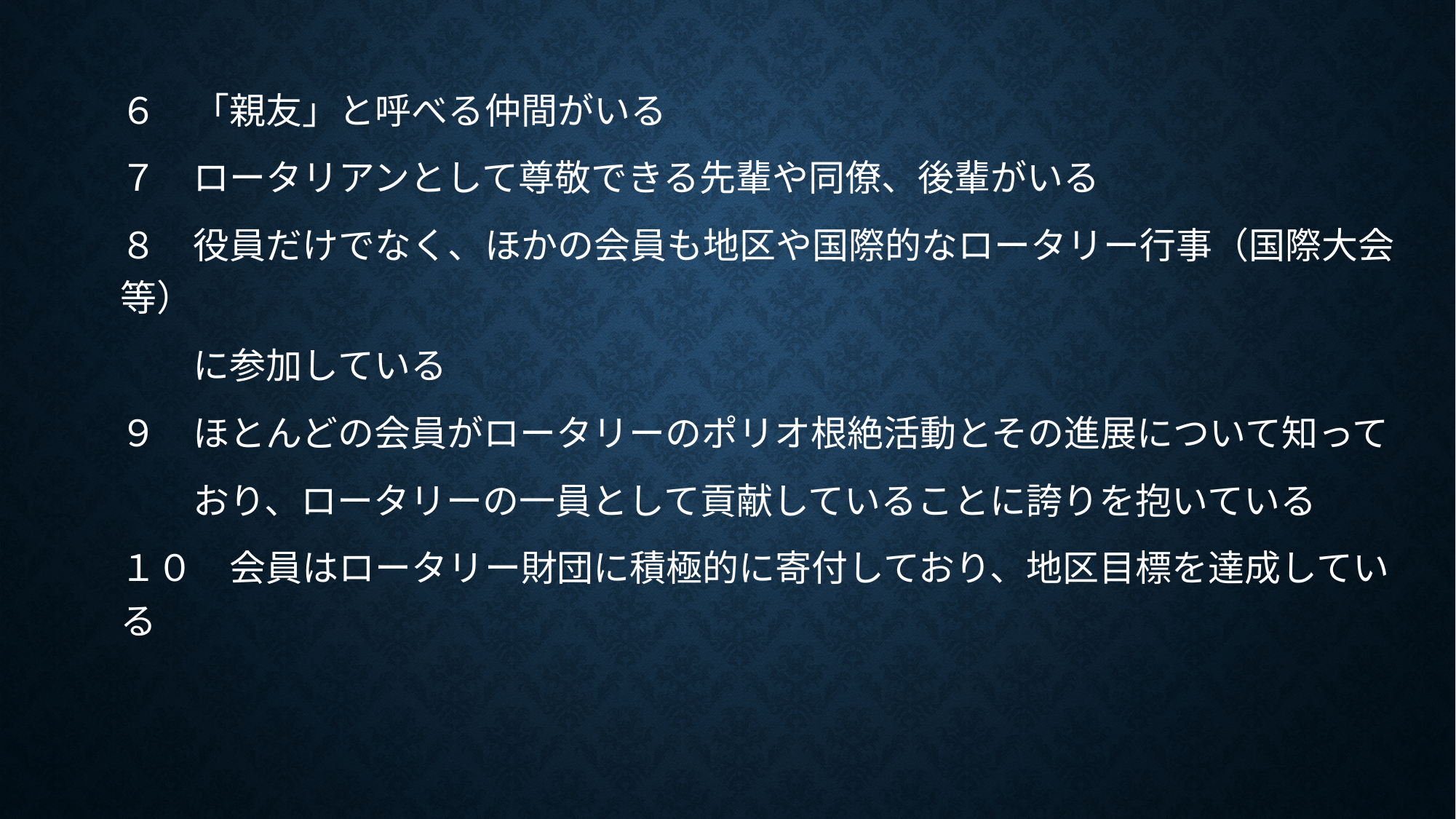

６　「親友」と呼べる仲間がいる
７　ロータリアンとして尊敬できる先輩や同僚、後輩がいる
８　役員だけでなく、ほかの会員も地区や国際的なロータリー行事（国際大会等）
　　に参加している
９　ほとんどの会員がロータリーのポリオ根絶活動とその進展について知って
　　おり、ロータリーの一員として貢献していることに誇りを抱いている
１０　会員はロータリー財団に積極的に寄付しており、地区目標を達成している